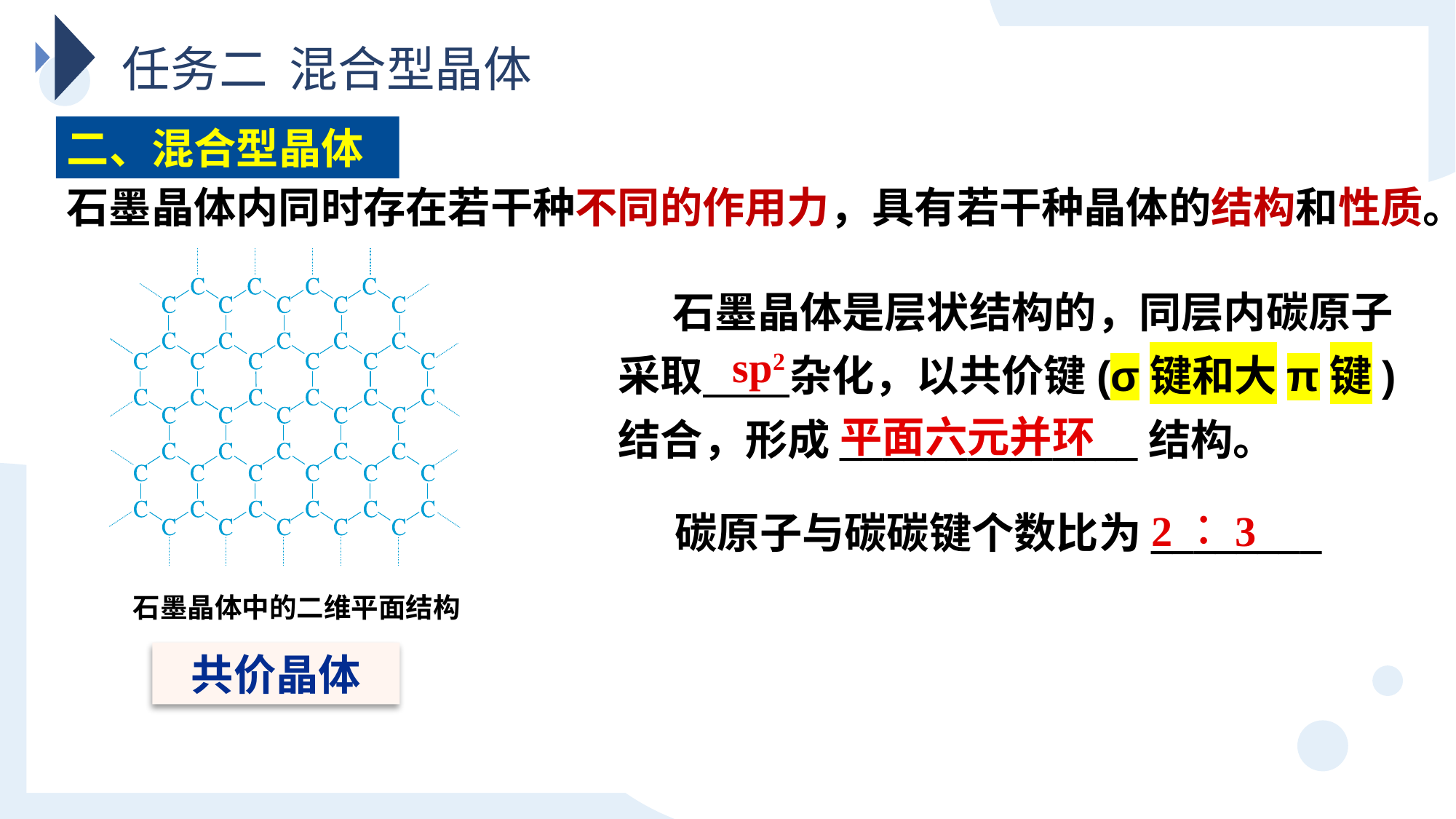

任务二  混合型晶体

二、混合型晶体
石墨晶体内同时存在若干种不同的作用力，具有若干种晶体的结构和性质。

石墨晶体中的二维平面结构
石墨晶体是层状结构的，同层内碳原子采取         杂化，以共价键(σ键和大π键)结合，形成______________结构。
sp2
平面六元并环
2︰3
碳原子与碳碳键个数比为________
共价晶体